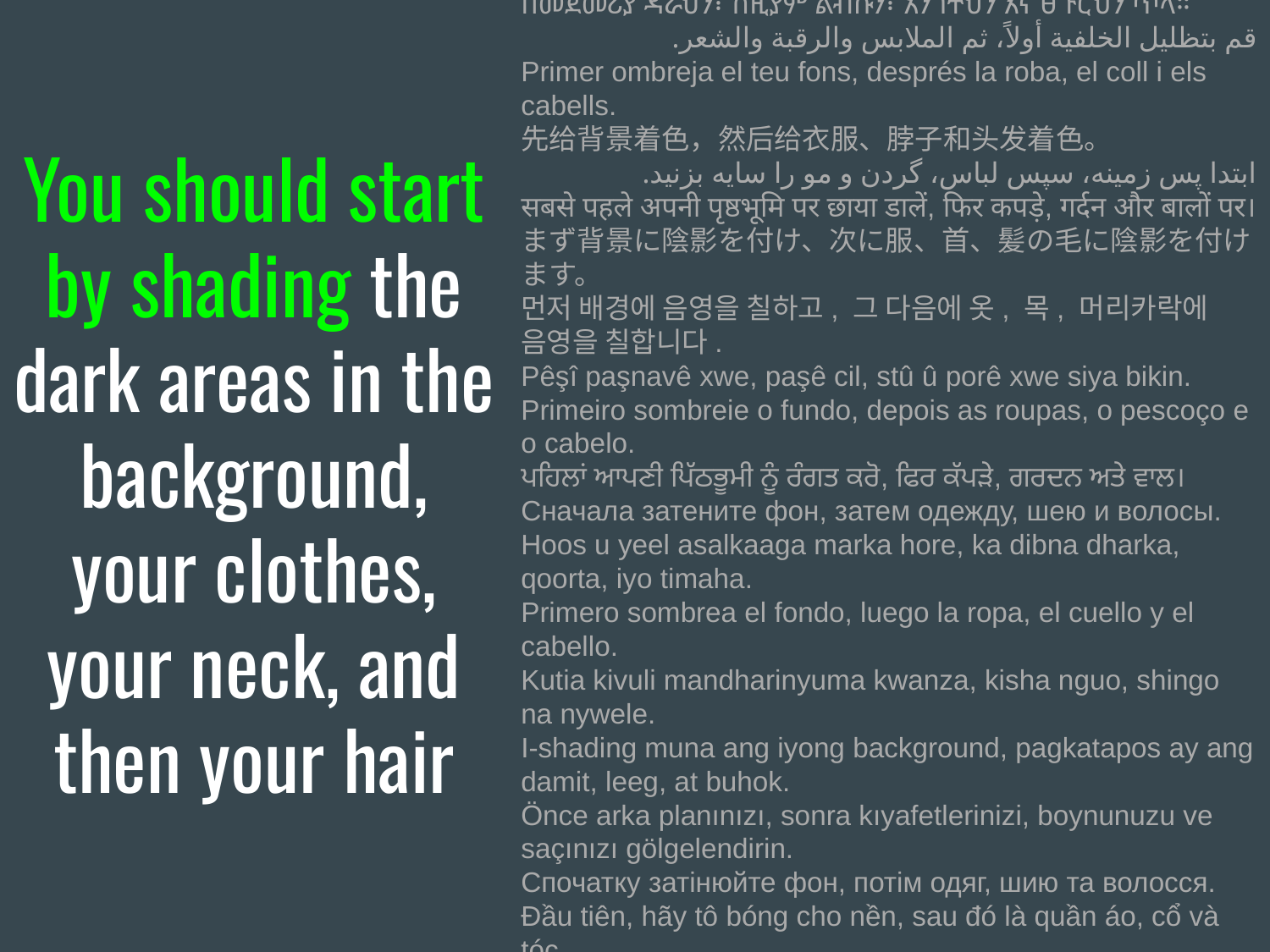

You should start by shading the dark areas in the background, your clothes, your neck, and then your hair
በመጀመሪያ ዳራህን፣ ከዚያም ልብሱን፣ አንገትህን እና ፀጉርህን ጥላ።
قم بتظليل الخلفية أولاً، ثم الملابس والرقبة والشعر.
Primer ombreja el teu fons, després la roba, el coll i els cabells.
先给背景着色，然后给衣服、脖子和头发着色。
ابتدا پس زمینه، سپس لباس، گردن و مو را سایه بزنید.
सबसे पहले अपनी पृष्ठभूमि पर छाया डालें, फिर कपड़े, गर्दन और बालों पर।
まず背景に陰影を付け、次に服、首、髪の毛に陰影を付けます。
먼저 배경에 음영을 칠하고, 그 다음에 옷, 목, 머리카락에 음영을 칠합니다.
Pêşî paşnavê xwe, paşê cil, stû û porê xwe siya bikin.
Primeiro sombreie o fundo, depois as roupas, o pescoço e o cabelo.
ਪਹਿਲਾਂ ਆਪਣੀ ਪਿੱਠਭੂਮੀ ਨੂੰ ਰੰਗਤ ਕਰੋ, ਫਿਰ ਕੱਪੜੇ, ਗਰਦਨ ਅਤੇ ਵਾਲ।
Сначала затените фон, затем одежду, шею и волосы.
Hoos u yeel asalkaaga marka hore, ka dibna dharka, qoorta, iyo timaha.
Primero sombrea el fondo, luego la ropa, el cuello y el cabello.
Kutia kivuli mandharinyuma kwanza, kisha nguo, shingo na nywele.
I-shading muna ang iyong background, pagkatapos ay ang damit, leeg, at buhok.
Önce arka planınızı, sonra kıyafetlerinizi, boynunuzu ve saçınızı gölgelendirin.
Спочатку затінюйте фон, потім одяг, шию та волосся.
Đầu tiên, hãy tô bóng cho nền, sau đó là quần áo, cổ và tóc.